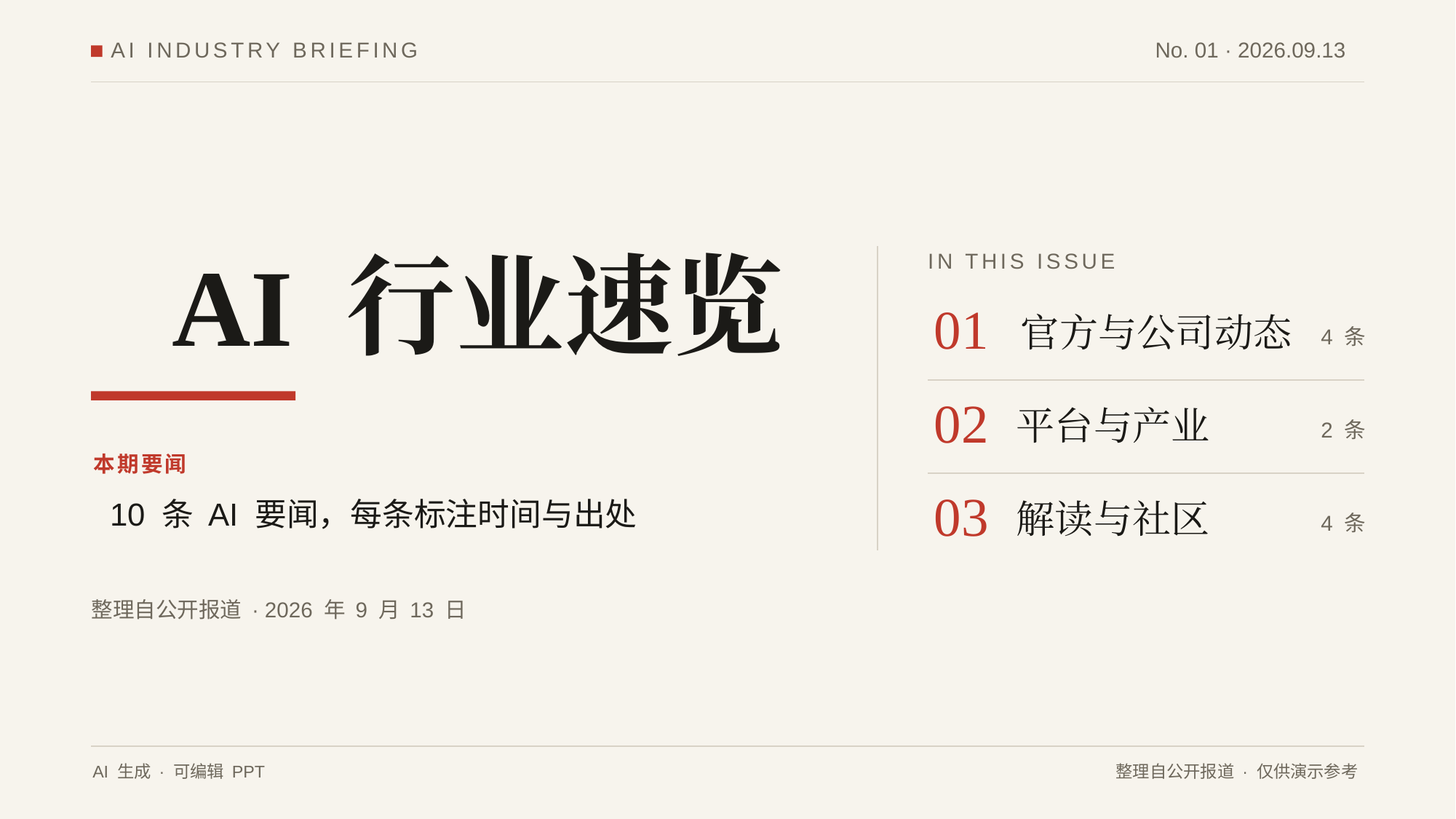

AI INDUSTRY BRIEFING
No. 01 · 2026.09.13

AI 行业速览

IN THIS ISSUE
01
官方与公司动态
4 条

02
平台与产业
2 条

03
解读与社区
4 条
本期要闻
10 条 AI 要闻，每条标注时间与出处
整理自公开报道 · 2026 年 9 月 13 日

AI 生成 · 可编辑 PPT
整理自公开报道 · 仅供演示参考